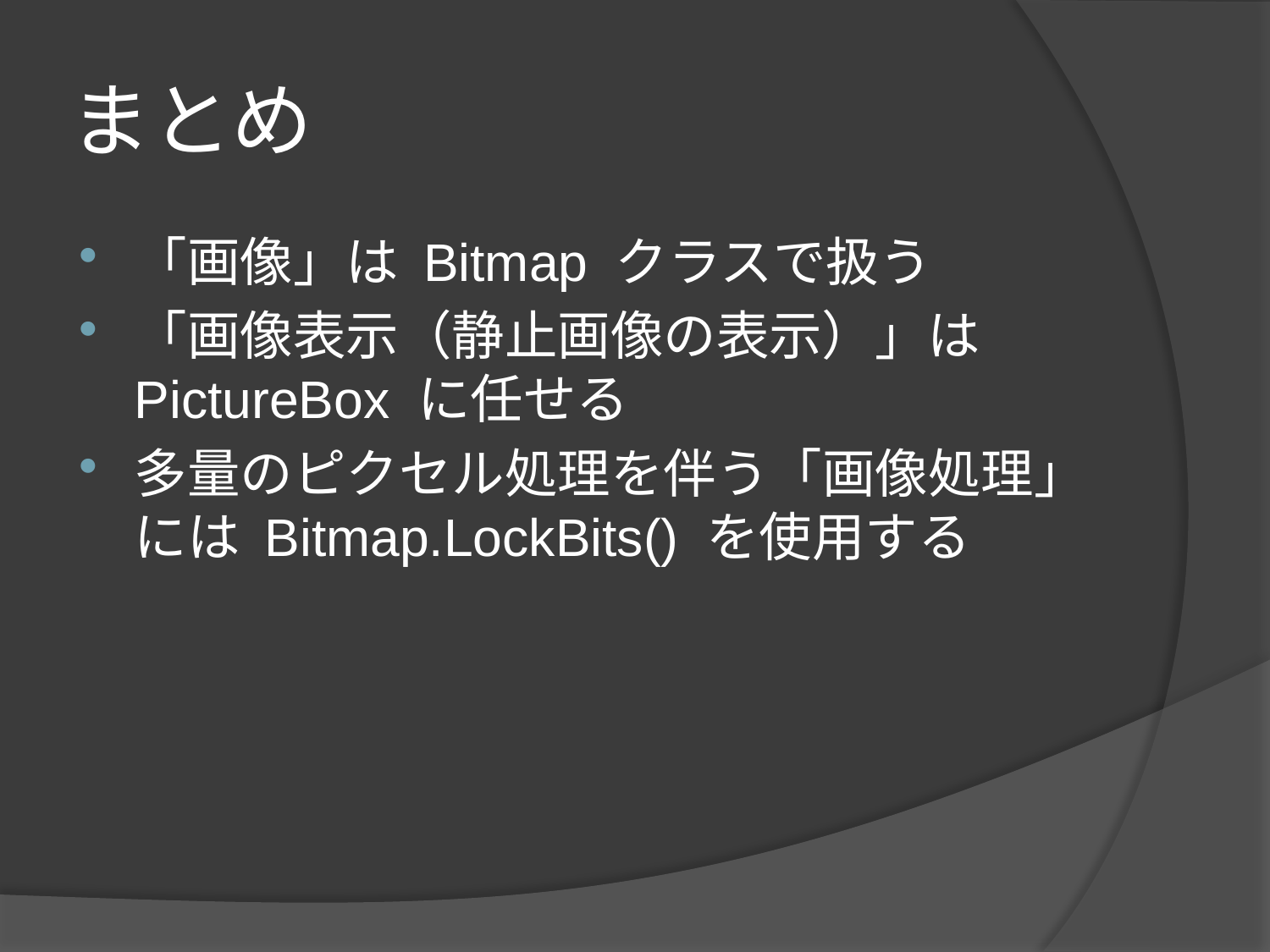

# まとめ
「画像」は Bitmap クラスで扱う
「画像表示（静止画像の表示）」は PictureBox に任せる
多量のピクセル処理を伴う「画像処理」には Bitmap.LockBits() を使用する